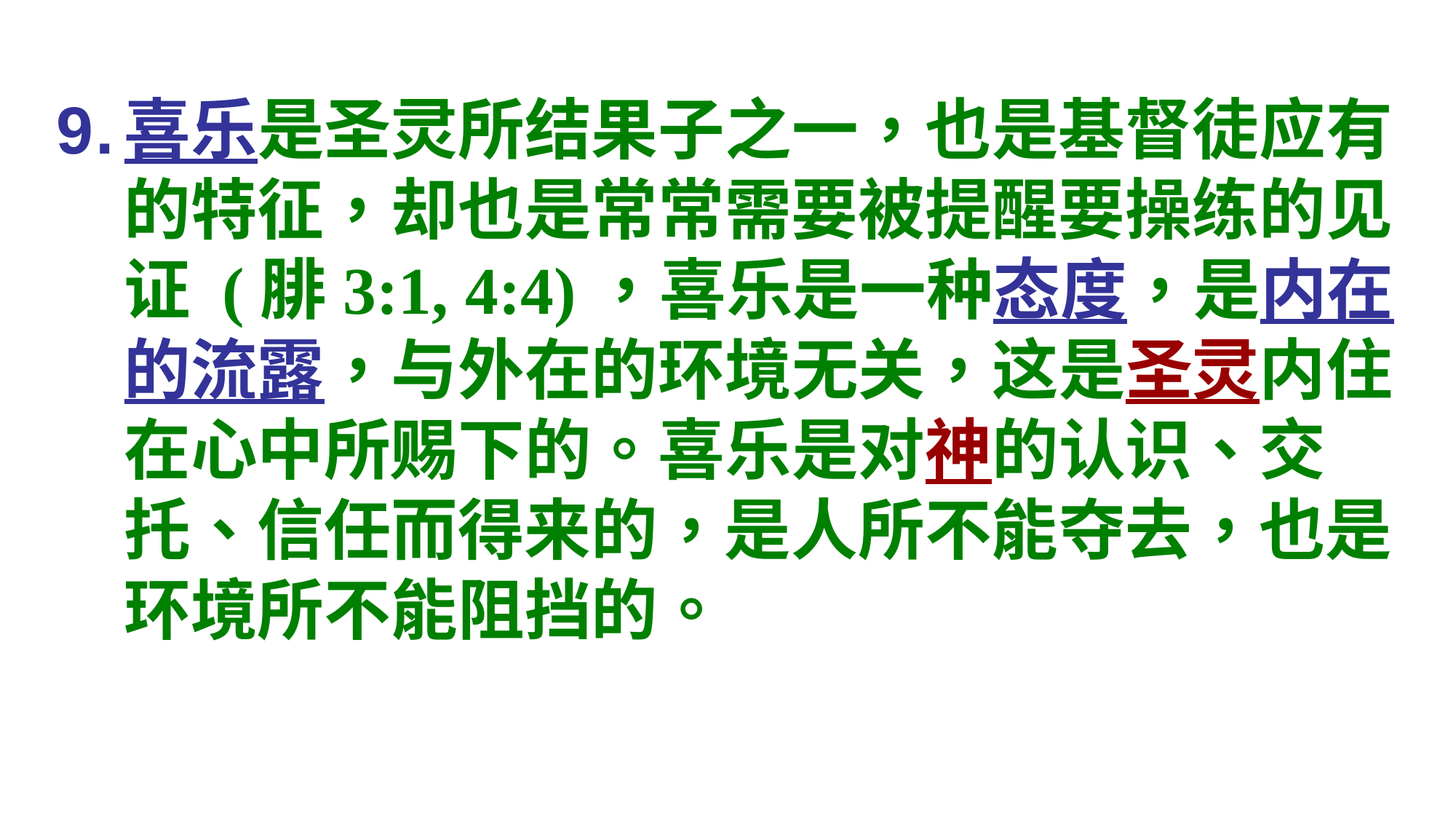

喜乐是圣灵所结果子之一，也是基督徒应有的特征，却也是常常需要被提醒要操练的见证 (腓3:1, 4:4)，喜乐是一种态度，是内在的流露，与外在的环境无关，这是圣灵内住在心中所赐下的。喜乐是对神的认识、交托、信任而得来的，是人所不能夺去，也是环境所不能阻挡的。